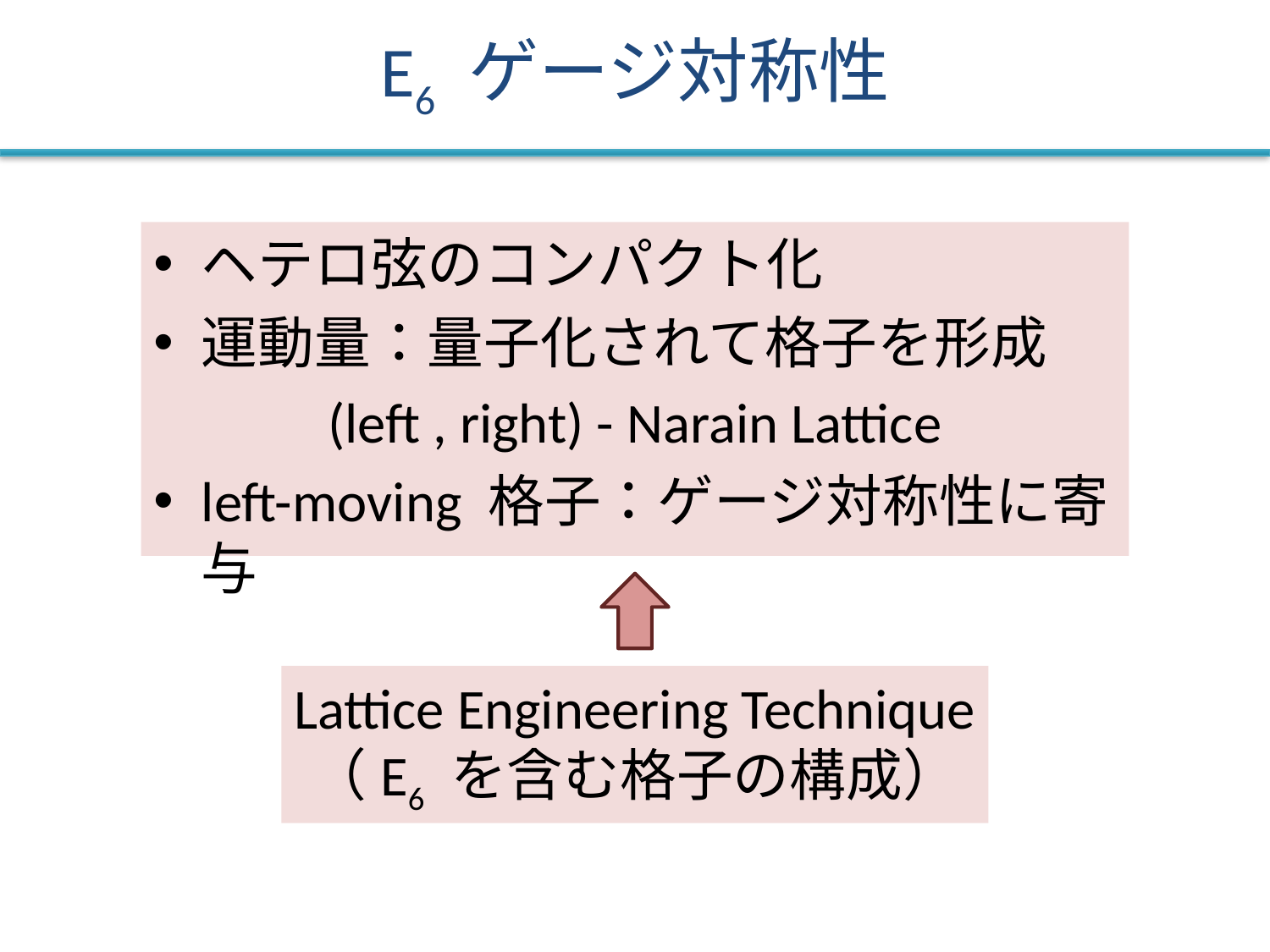

# E6 ゲージ対称性
ヘテロ弦のコンパクト化
運動量：量子化されて格子を形成
(left , right) - Narain Lattice
left-moving 格子：ゲージ対称性に寄与

Lattice Engineering Technique
（E6 を含む格子の構成）